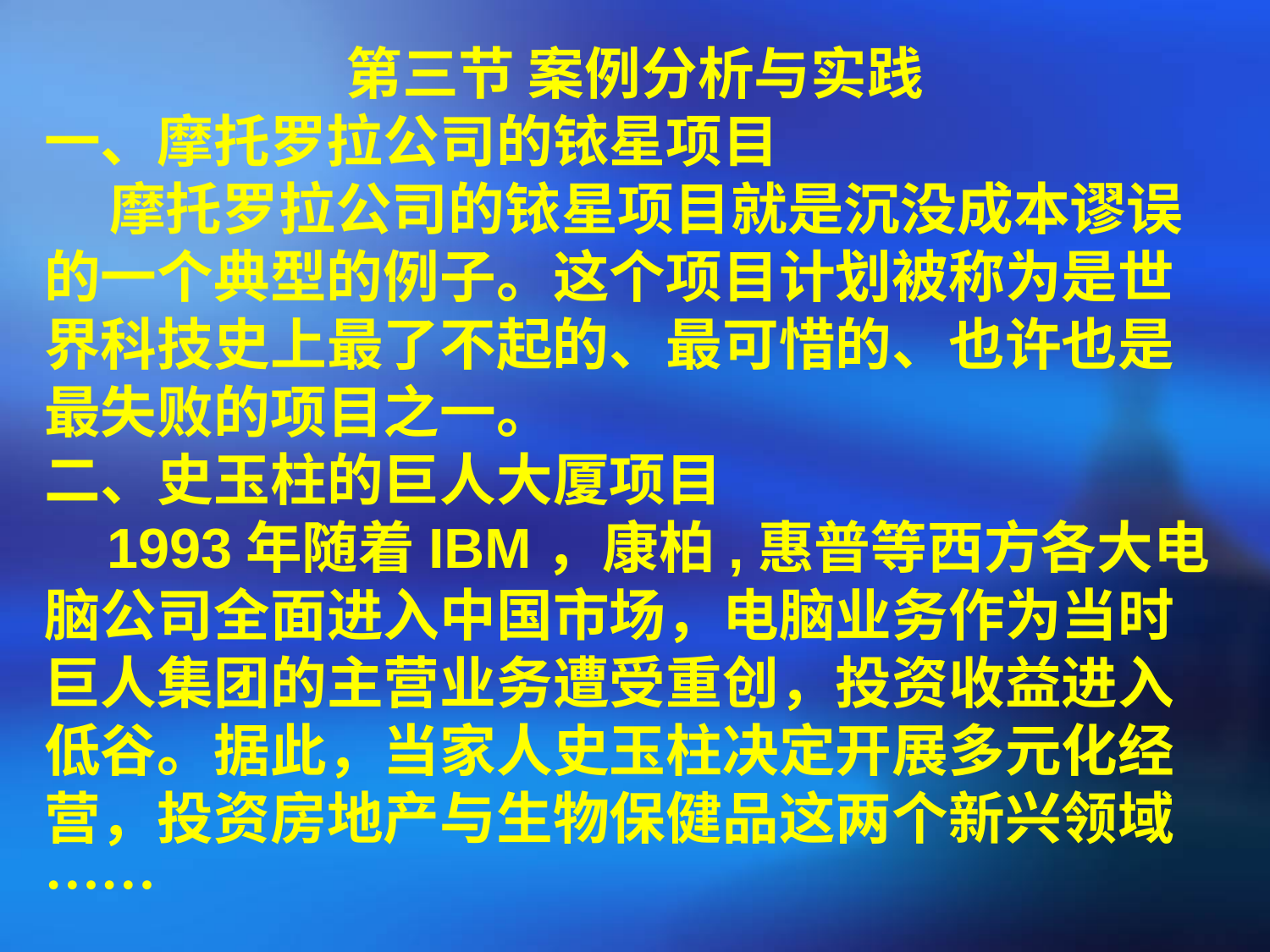

第三节 案例分析与实践
一、摩托罗拉公司的铱星项目
    摩托罗拉公司的铱星项目就是沉没成本谬误的一个典型的例子。这个项目计划被称为是世界科技史上最了不起的、最可惜的、也许也是最失败的项目之一。
二、史玉柱的巨人大厦项目
    1993年随着IBM，康柏,惠普等西方各大电脑公司全面进入中国市场，电脑业务作为当时巨人集团的主营业务遭受重创，投资收益进入低谷。据此，当家人史玉柱决定开展多元化经营，投资房地产与生物保健品这两个新兴领域……